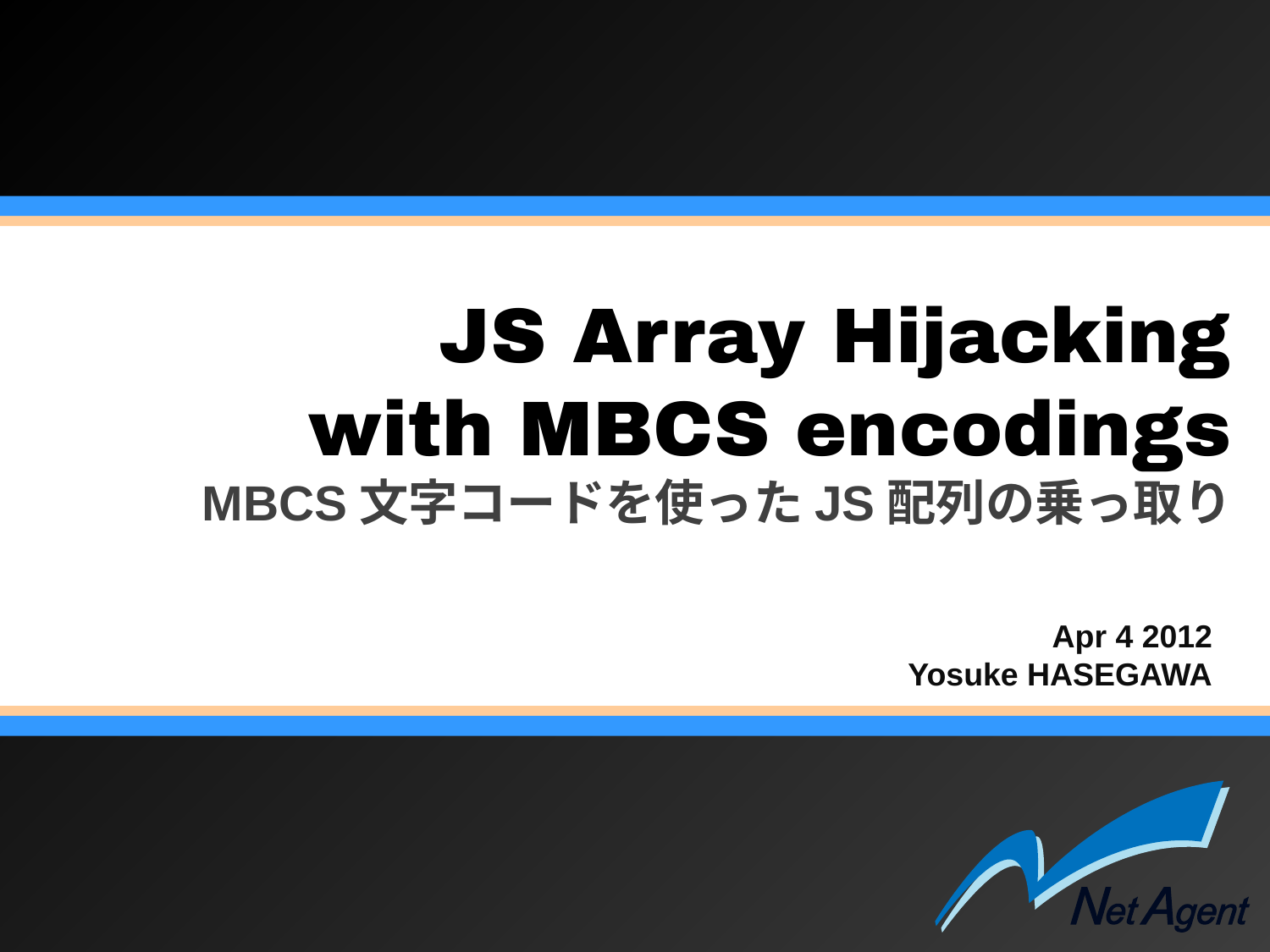

# JS Array Hijacking with MBCS encodings MBCS文字コードを使ったJS配列の乗っ取り
Apr 4 2012
Yosuke HASEGAWA